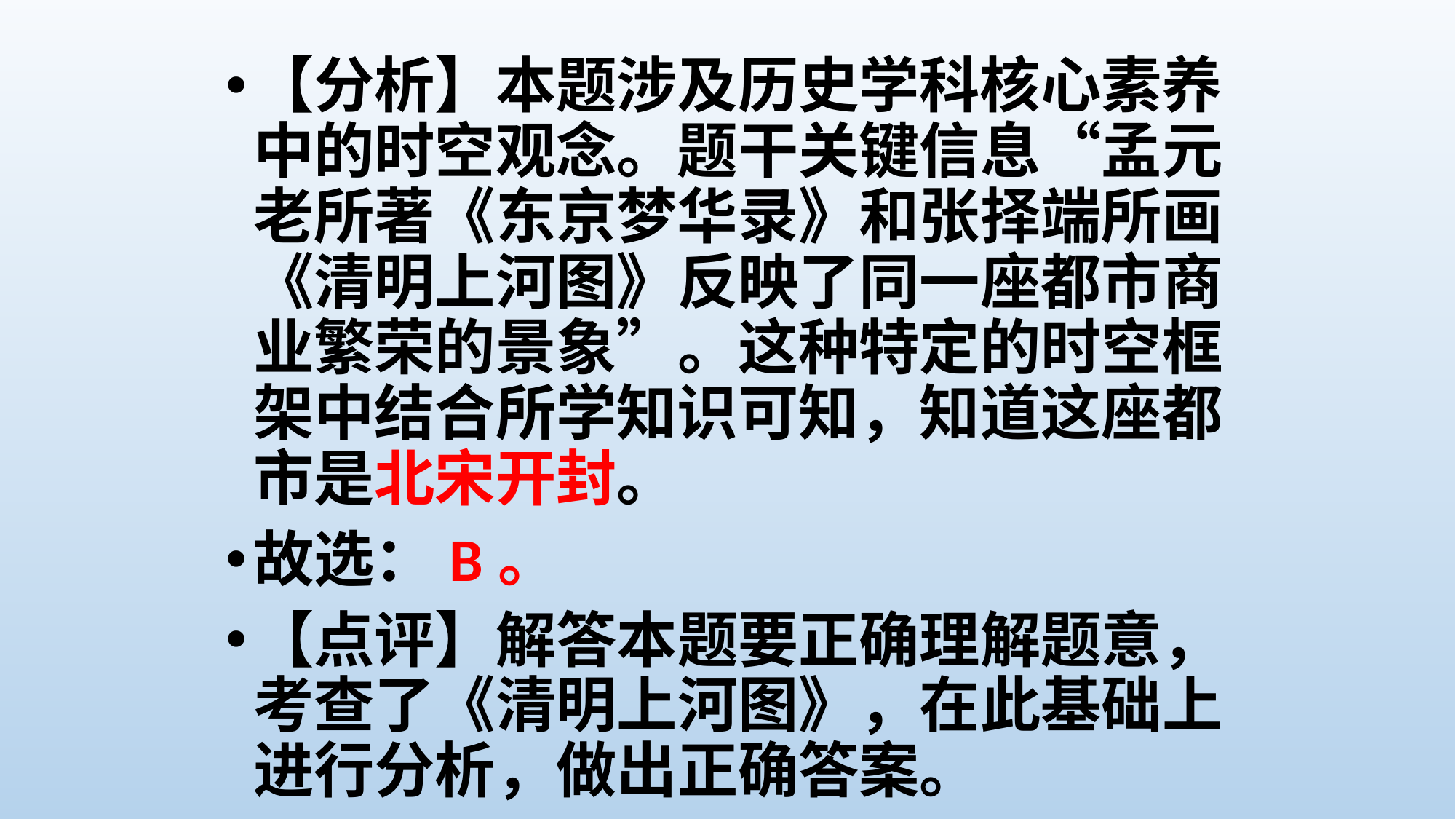

【分析】本题涉及历史学科核心素养中的时空观念。题干关键信息“孟元老所著《东京梦华录》和张择端所画《清明上河图》反映了同一座都市商业繁荣的景象”。这种特定的时空框架中结合所学知识可知，知道这座都市是北宋开封。
故选：B。
【点评】解答本题要正确理解题意，考查了《清明上河图》，在此基础上进行分析，做出正确答案。
#